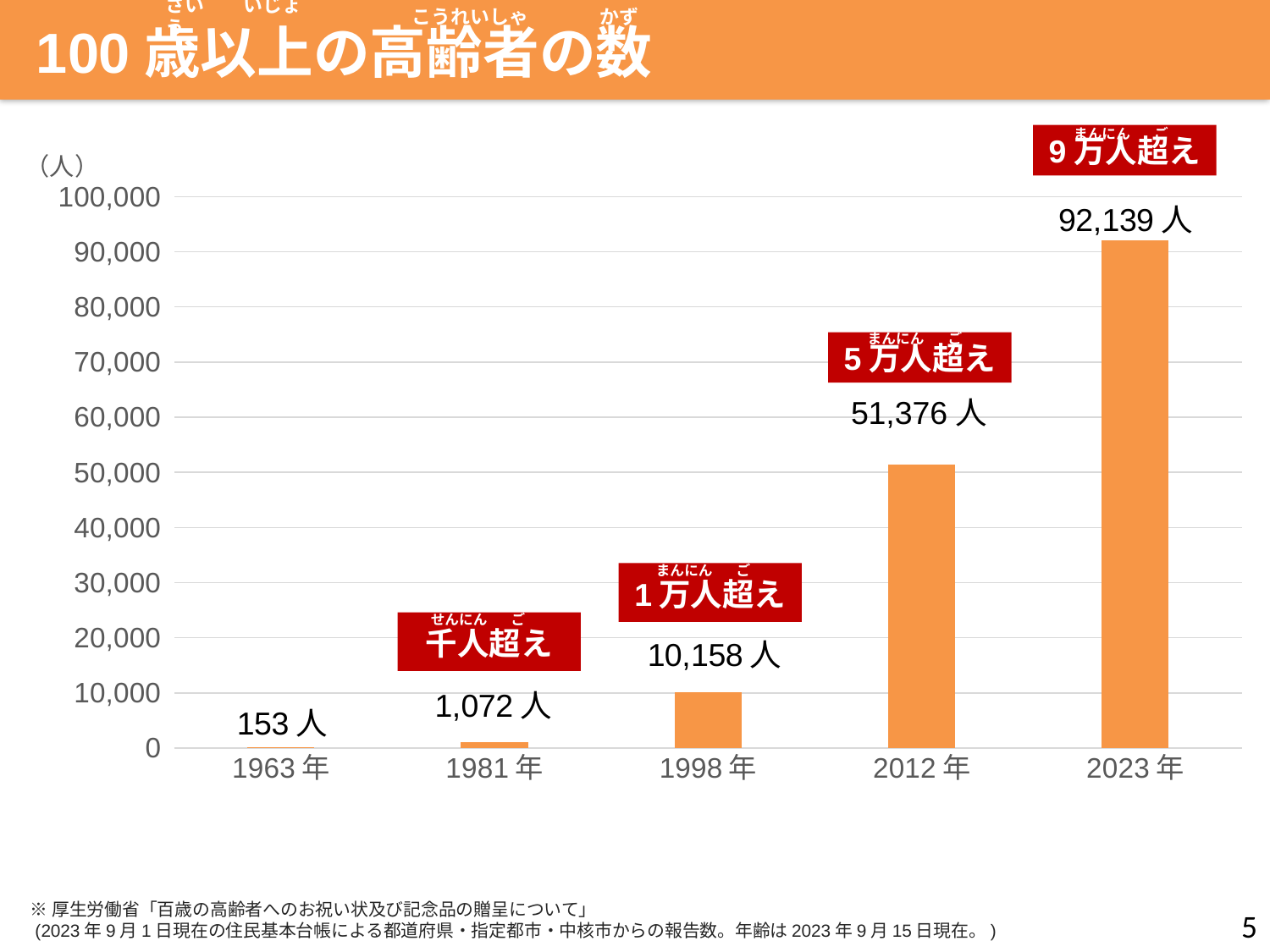

さい　　いじょう
こうれいしゃ
かず
100歳以上の高齢者の数

まんにん　   ご
9万人超え

### Chart

| Category |  |
|---|---|
| 1963年 | 153.0 |
| 1981年 | 1072.0 |
| 1998年 | 10158.0 |
| 2012年 | 51376.0 |
| 2023年 | 92139.0 |
保険金等
まんにん　   ご
5万人超え
51,376人
まんにん　   ご
せんにん　   ご
※厚生労働省「百歳の高齢者へのお祝い状及び記念品の贈呈について」
 (2023年9月1日現在の住民基本台帳による都道府県・指定都市・中核市からの報告数。年齢は2023年9月15日現在。)
5